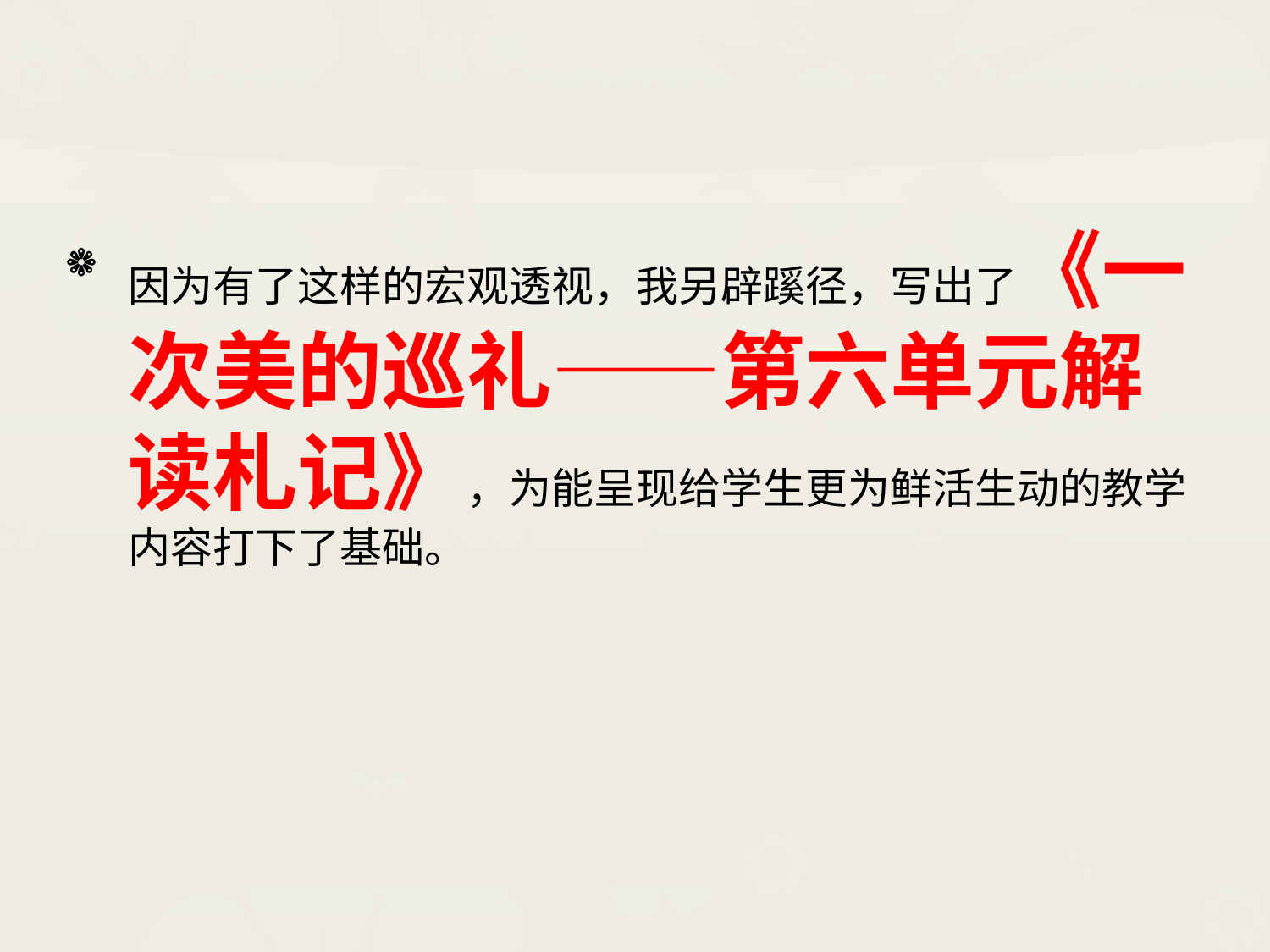

#
因为有了这样的宏观透视，我另辟蹊径，写出了《一次美的巡礼——第六单元解读札记》，为能呈现给学生更为鲜活生动的教学内容打下了基础。